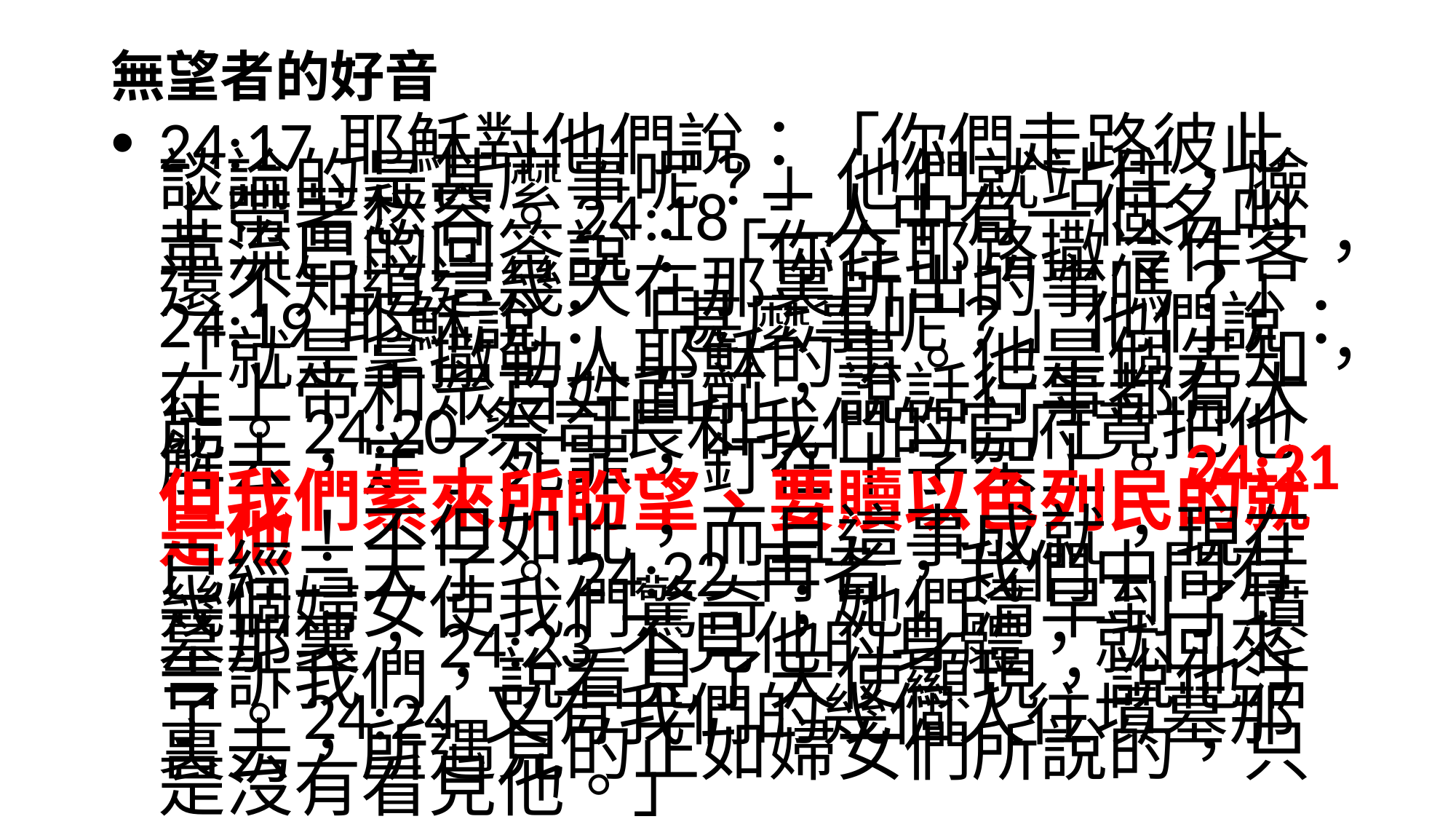

# 無望者的好音

24:17 耶穌對他們說：「你們走路彼此談論的是甚麼事呢？」他們就站住，臉上帶著愁容。24:18 二人中有一個名叫革流巴的回答說：「你在耶路撒冷作客，還不知道這幾天在那裏所出的事嗎？」24:19 耶穌說：「甚麼事呢？」他們說：「就是拿撒勒人耶穌的事。他是個先知，在上帝和眾百姓面前，說話行事都有大能。24:20 祭司長和我們的官府竟把他解去，定了死罪，釘在十字架上。24:21 但我們素來所盼望、要贖以色列民的就是他！不但如此，而且這事成就，現在已經三天了。24:22 再者，我們中間有幾個婦女使我們驚奇；她們清早到了墳墓那裏，24:23 不見他的身體，就回來告訴我們，說看見了天使顯現，說他活了。24:24 又有我們的幾個人往墳墓那裏去，所遇見的正如婦女們所說的，只是沒有看見他。」